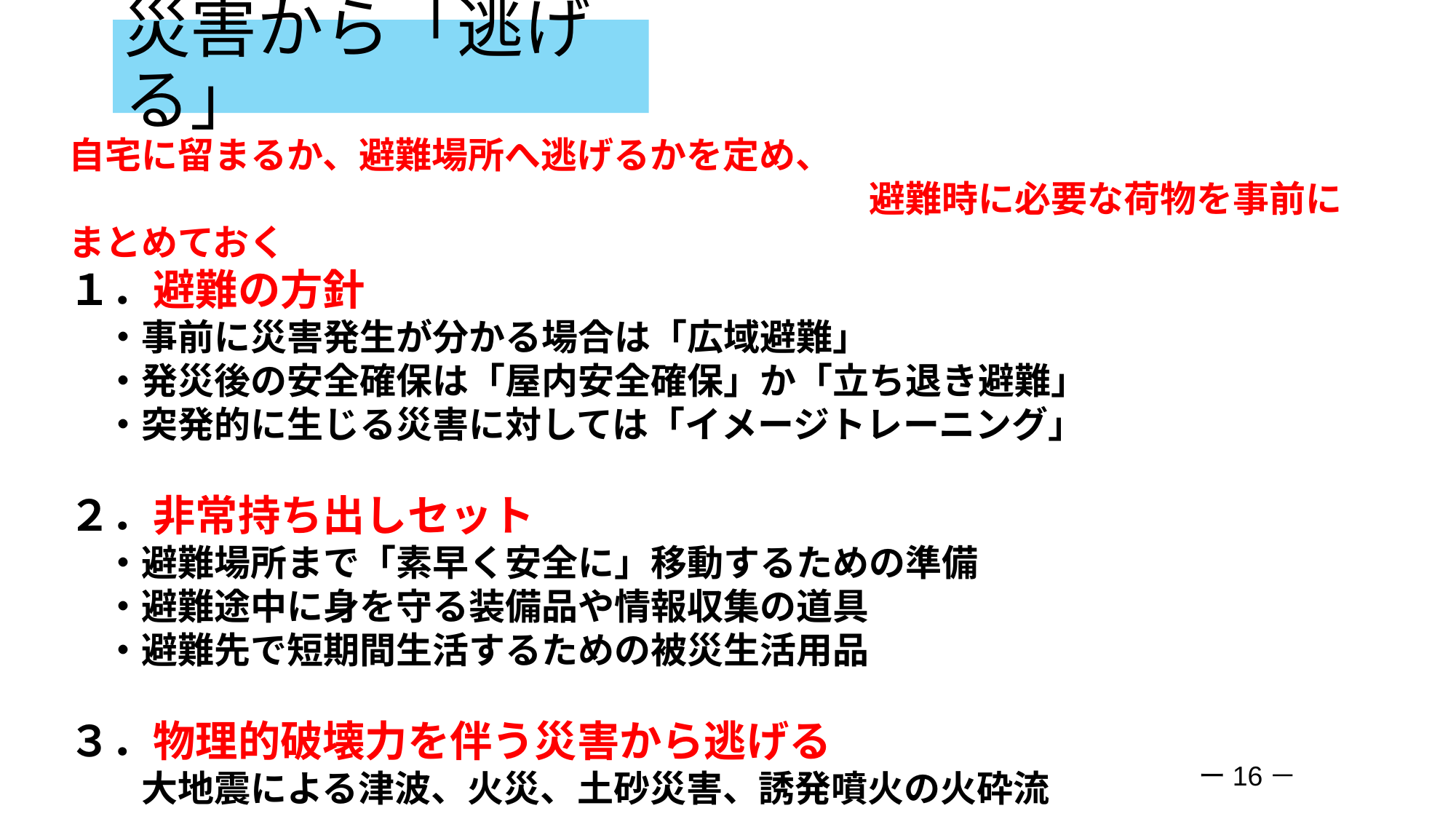

# 災害から「逃げる」
自宅に留まるか、避難場所へ逃げるかを定め、
　　　　　　　　　　　　　　　　　　　　　　避難時に必要な荷物を事前にまとめておく
１．避難の方針
　・事前に災害発生が分かる場合は「広域避難」
　・発災後の安全確保は「屋内安全確保」か「立ち退き避難」
　・突発的に生じる災害に対しては「イメージトレーニング」

２．非常持ち出しセット
　・避難場所まで「素早く安全に」移動するための準備
　・避難途中に身を守る装備品や情報収集の道具
　・避難先で短期間生活するための被災生活用品

３．物理的破壊力を伴う災害から逃げる
　　大地震による津波、火災、土砂災害、誘発噴火の火砕流
ー16－